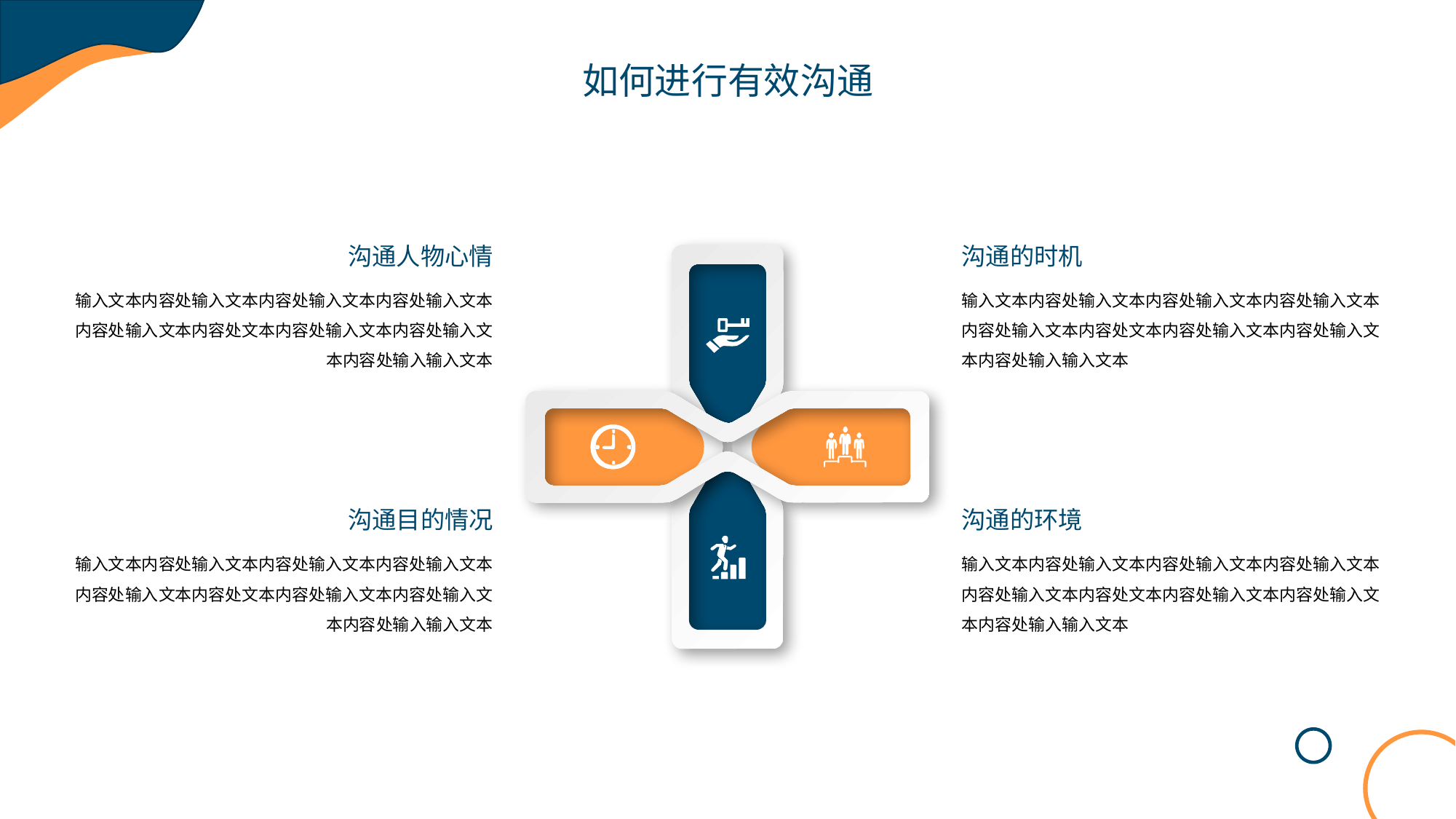

如何进行有效沟通
沟通人物心情
沟通的时机

输入文本内容处输入文本内容处输入文本内容处输入文本内容处输入文本内容处文本内容处输入文本内容处输入文本内容处输入输入文本

输入文本内容处输入文本内容处输入文本内容处输入文本内容处输入文本内容处文本内容处输入文本内容处输入文本内容处输入输入文本

沟通目的情况
沟通的环境
输入文本内容处输入文本内容处输入文本内容处输入文本内容处输入文本内容处文本内容处输入文本内容处输入文本内容处输入输入文本

输入文本内容处输入文本内容处输入文本内容处输入文本内容处输入文本内容处文本内容处输入文本内容处输入文本内容处输入输入文本